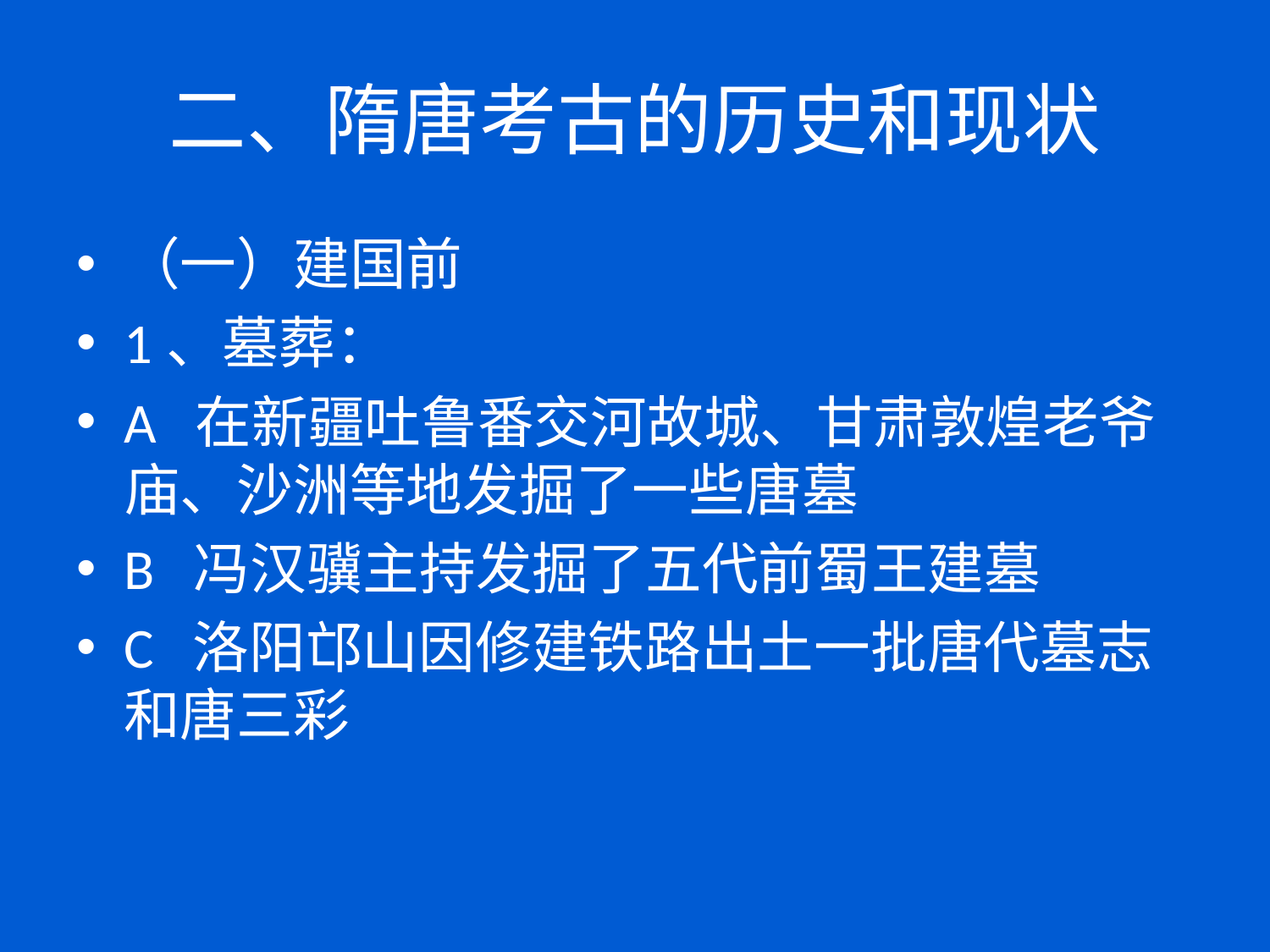

# 二、隋唐考古的历史和现状
（一）建国前
1、墓葬：
A  在新疆吐鲁番交河故城、甘肃敦煌老爷庙、沙洲等地发掘了一些唐墓
B  冯汉骥主持发掘了五代前蜀王建墓
C  洛阳邙山因修建铁路出土一批唐代墓志和唐三彩